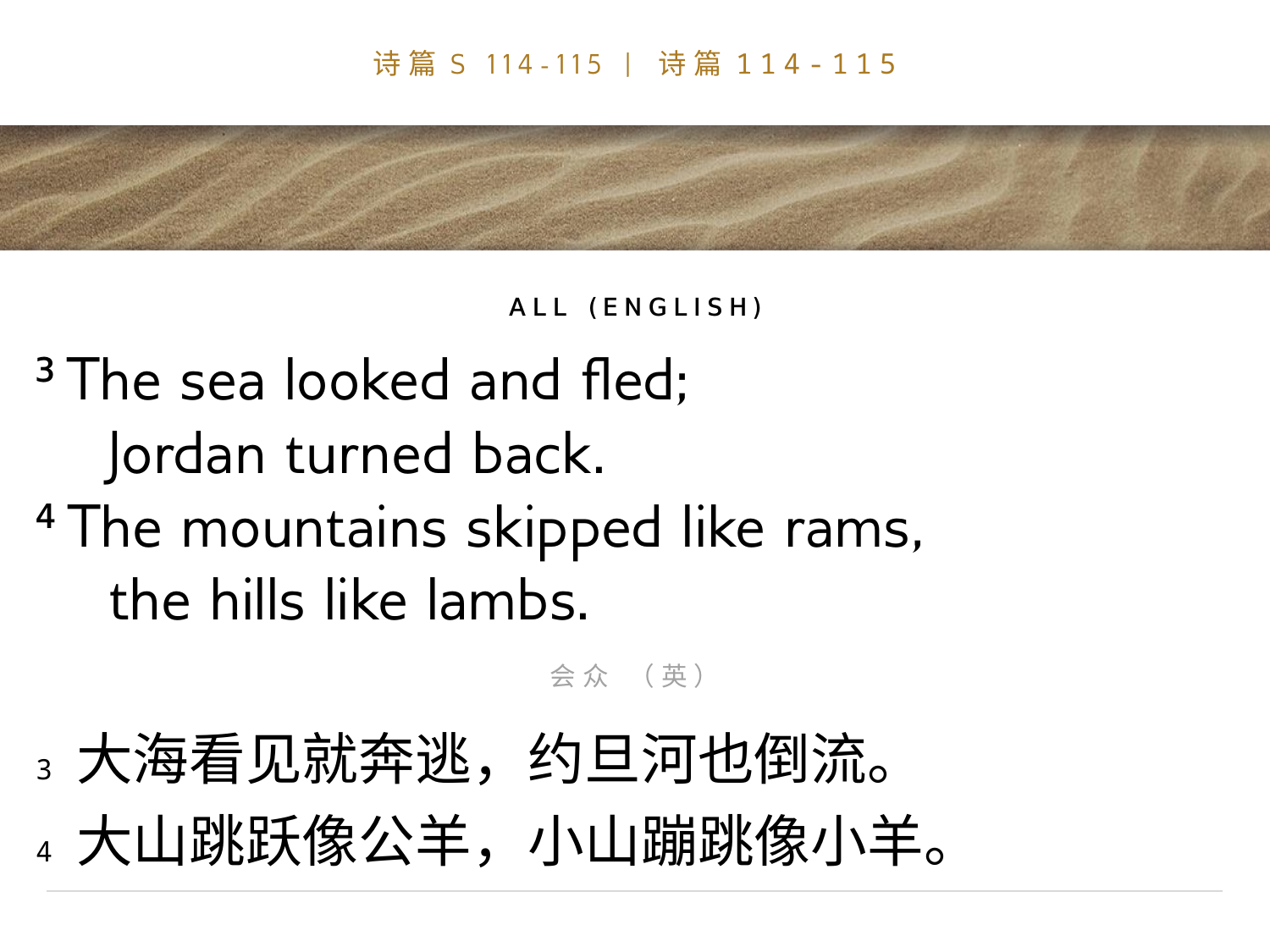

# 诗篇S 114-115 | 诗篇114-115
ALL (ENGLISH)
3 The sea looked and fled;
    Jordan turned back.
4 The mountains skipped like rams,
    the hills like lambs.

会众 （英）
3 大海看见就奔逃，约旦河也倒流。
4 大山跳跃像公羊，小山蹦跳像小羊。